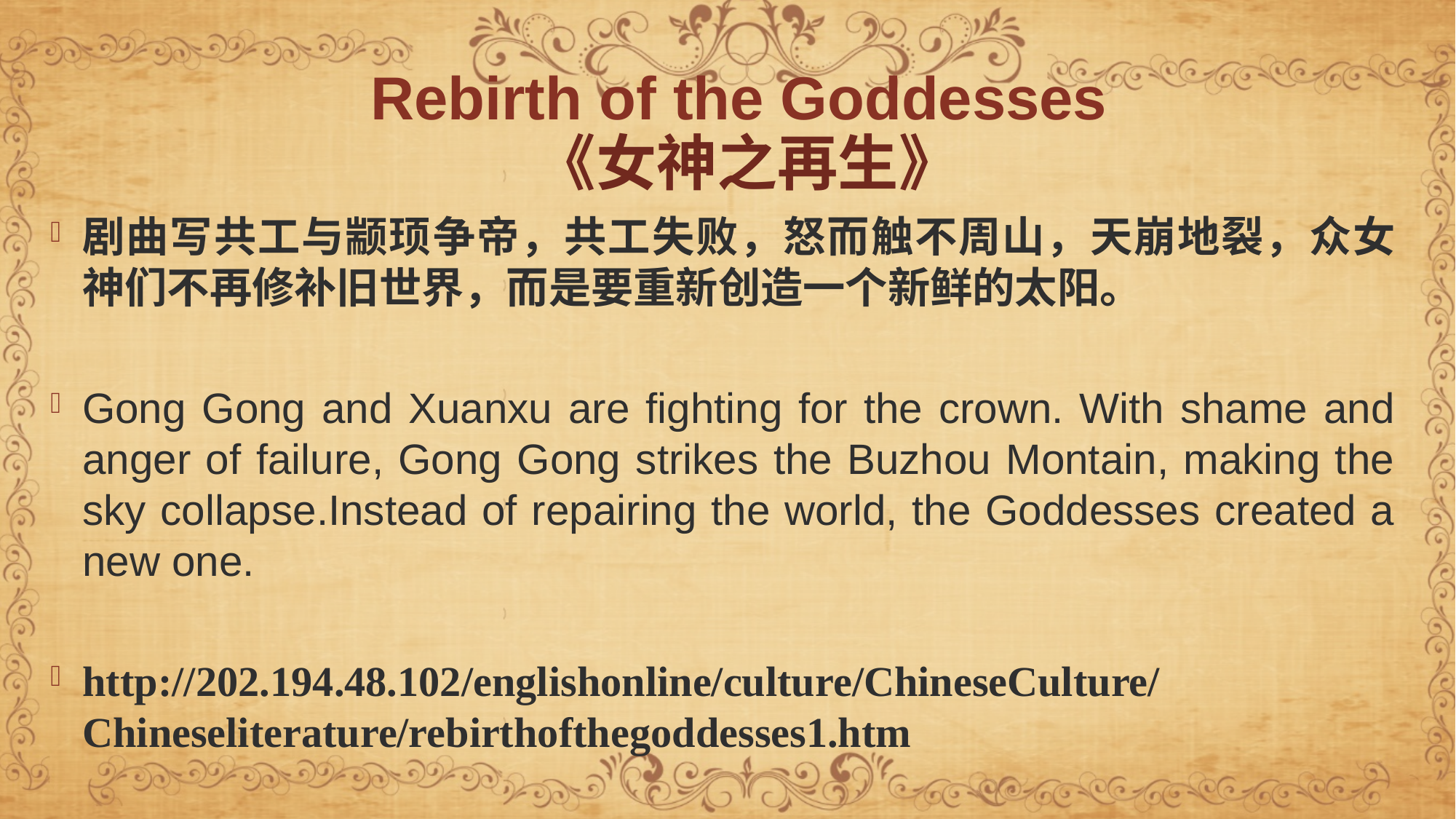

# Rebirth of the Goddesses 《女神之再生》
剧曲写共工与颛顼争帝，共工失败，怒而触不周山，天崩地裂，众女神们不再修补旧世界，而是要重新创造一个新鲜的太阳。

Gong Gong and Xuanxu are fighting for the crown. With shame and anger of failure, Gong Gong strikes the Buzhou Montain, making the sky collapse.Instead of repairing the world, the Goddesses created a new one.

http://202.194.48.102/englishonline/culture/ChineseCulture/Chineseliterature/rebirthofthegoddesses1.htm